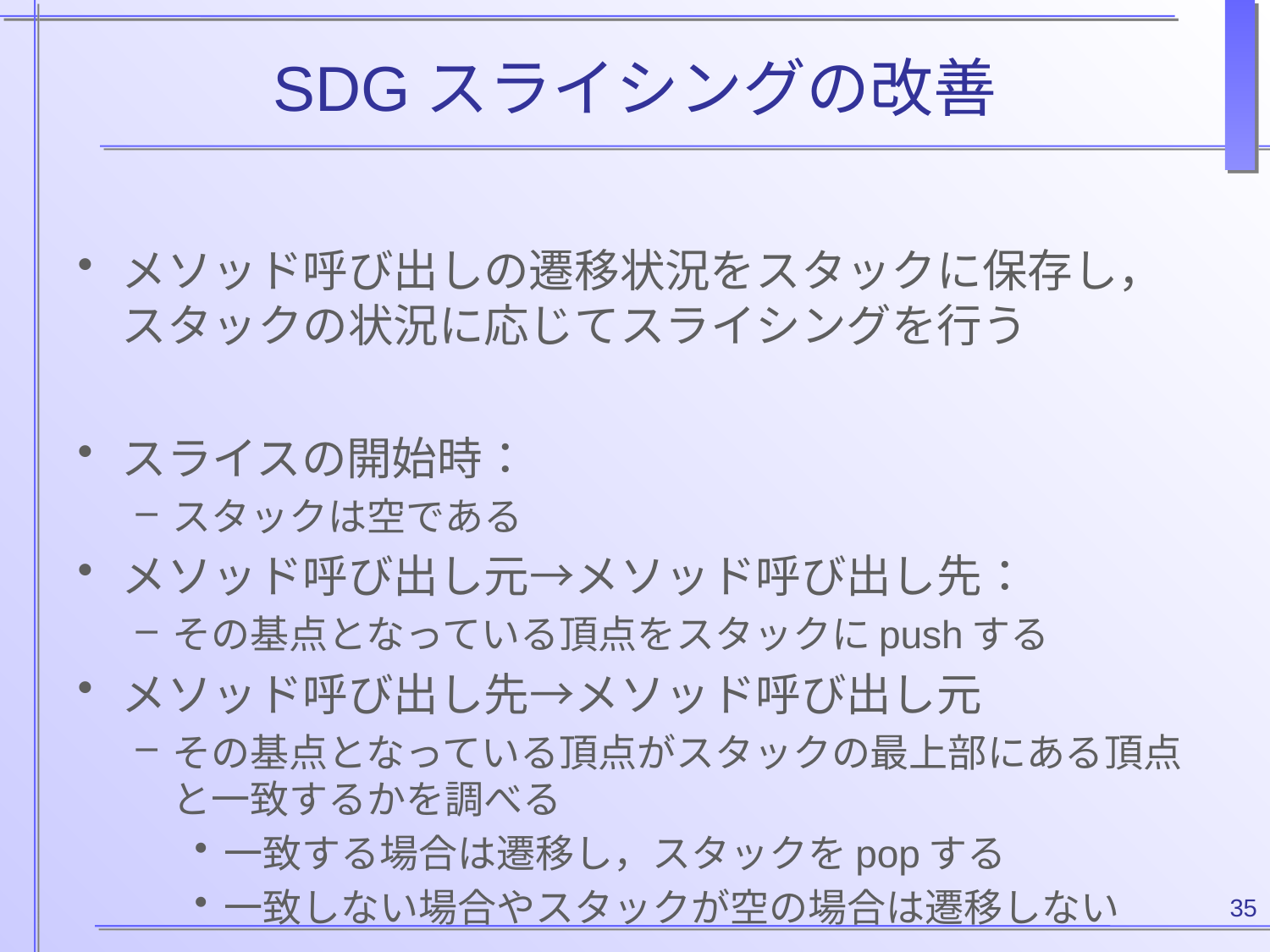

# SDGスライシングの改善
メソッド呼び出しの遷移状況をスタックに保存し，スタックの状況に応じてスライシングを行う

スライスの開始時：
スタックは空である
メソッド呼び出し元→メソッド呼び出し先：
その基点となっている頂点をスタックにpushする
メソッド呼び出し先→メソッド呼び出し元
その基点となっている頂点がスタックの最上部にある頂点と一致するかを調べる
一致する場合は遷移し，スタックをpopする
一致しない場合やスタックが空の場合は遷移しない
35